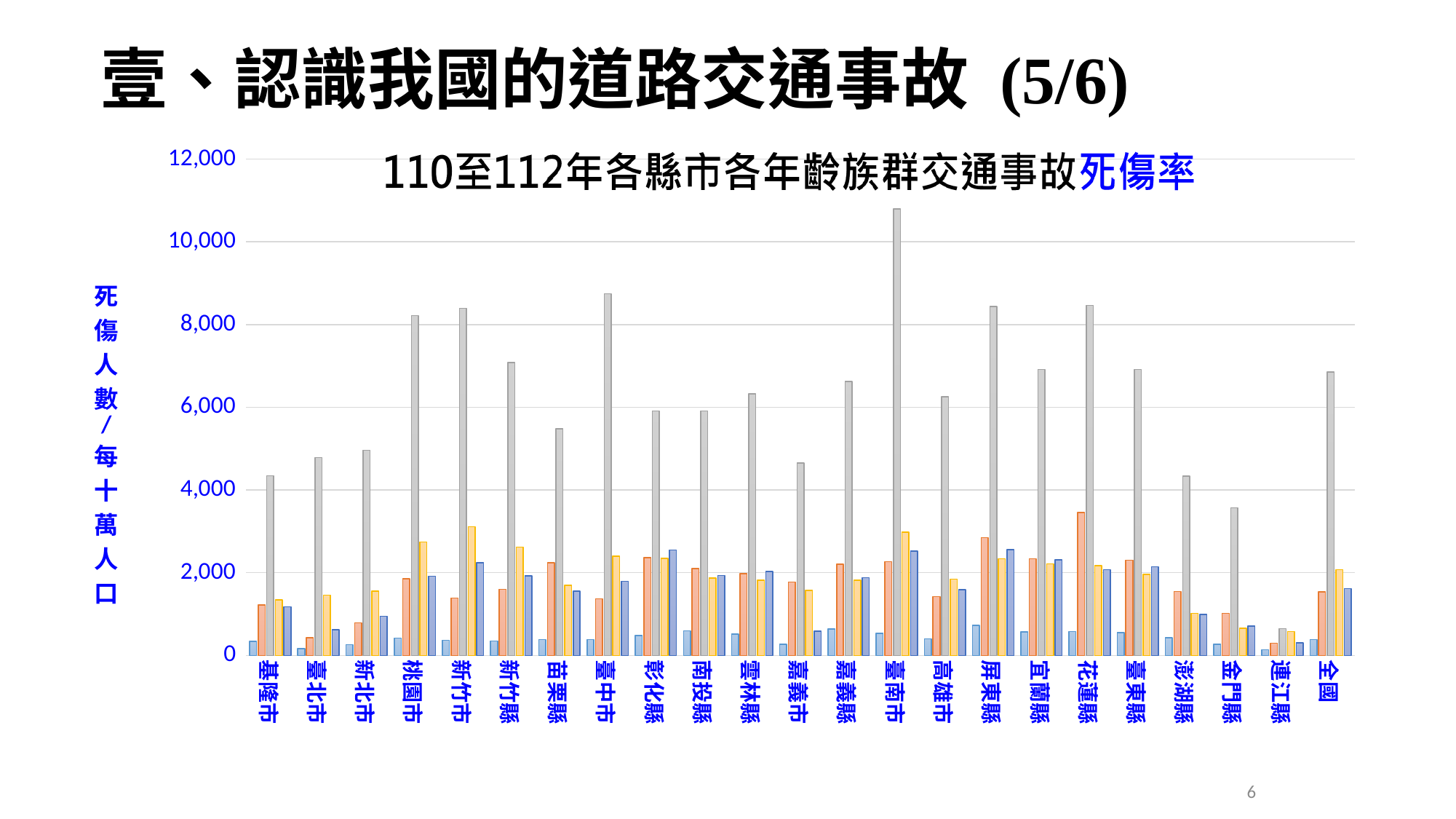

# 壹、認識我國的道路交通事故 (5/6)

### Chart

| Category | 未滿12歲(國小以下) | 12-17歲(國高中) | 18-24歲(大專院校) | 25-64歲(成年人) | 65歲以上(高齡者) |
|---|---|---|---|---|---|
| 基隆市 | 344.548997243608 | 1223.0097922727086 | 4346.769096124861 | 1344.7266598403364 | 1181.2745405626385 |
| 臺北市 | 160.21822327600847 | 427.51630815677396 | 4785.371655186635 | 1457.2696872617873 | 627.3419826062677 |
| 新北市 | 262.8921557156769 | 787.2884472304654 | 4961.738942504253 | 1553.5398036741062 | 948.8826035761542 |
| 桃園市 | 421.69448010269576 | 1854.5857408613392 | 8219.1202395572 | 2744.363046723875 | 1919.644127824471 |
| 新竹市 | 370.20684033556364 | 1387.876855815648 | 8389.487870619947 | 3108.2506619771134 | 2244.879984664563 |
| 新竹縣 | 349.8454962497107 | 1602.8323141293852 | 7080.003060720522 | 2618.745303810236 | 1924.8838106743174 |
| 苗栗縣 | 381.72855912724515 | 2240.4294057837365 | 5483.5904243145515 | 1698.3103164224704 | 1551.6602594824626 |
| 臺中市 | 384.44066552136974 | 1373.6680505195325 | 8745.245506085465 | 2396.721005064189 | 1789.7758380652933 |
| 彰化縣 | 485.77319587628864 | 2365.0750397178363 | 5909.394771776082 | 2349.895058943528 | 2552.430837022718 |
| 南投縣 | 593.4869918907166 | 2095.8473852566976 | 5907.0646919411 | 1873.019092178244 | 1930.398172616115 |
| 雲林縣 | 515.9971279405144 | 1978.6202118182716 | 6323.187808650268 | 1818.7731411988393 | 2030.776584700338 |
| 嘉義市 | 275.18591048138336 | 1774.4981771862786 | 4648.502800832917 | 1573.4166800886285 | 586.7135465797672 |
| 嘉義縣 | 635.9364873622812 | 2206.907477820025 | 6626.486129458388 | 1814.9351362791576 | 1884.5227289145464 |
| 臺南市 | 535.1608708829078 | 2269.021788910994 | 10793.914787457808 | 2980.052423475054 | 2524.4176563028386 |
| 高雄市 | 399.8334586870098 | 1425.3724916027904 | 6257.164925403472 | 1848.7681744749598 | 1592.8638847161108 |
| 屏東縣 | 727.1684737281067 | 2850.321530172611 | 8435.89274991515 | 2338.007726860084 | 2556.73177021973 |
| 宜蘭縣 | 570.6122381957159 | 2337.0471877979026 | 6912.395438671249 | 2215.222638732091 | 2306.837685118448 |
| 花蓮縣 | 577.5539435383265 | 3456.690574205322 | 8462.55685616537 | 2172.851821587376 | 2076.5932246142374 |
| 臺東縣 | 552.8519287196737 | 2301.2289942312514 | 6912.26592118868 | 1955.860170949218 | 2145.061341227828 |
| 澎湖縣 | 425.0474383301708 | 1545.7312189652412 | 4333.600641539695 | 1022.0624149147329 | 989.1734792732464 |
| 金門縣 | 273.38277005091754 | 1015.298072305687 | 3566.2226690123143 | 653.5923807294487 | 712.0287099126406 |
| 連江縣 | 142.28799089356858 | 298.6857825567503 | 647.5984889368591 | 579.860982046612 | 306.64395229982966 |
| 全國 | 385.7837069198498 | 1534.1775490249715 | 6850.1745695718555 | 2073.222692572021 | 1618.788017443215 |
6